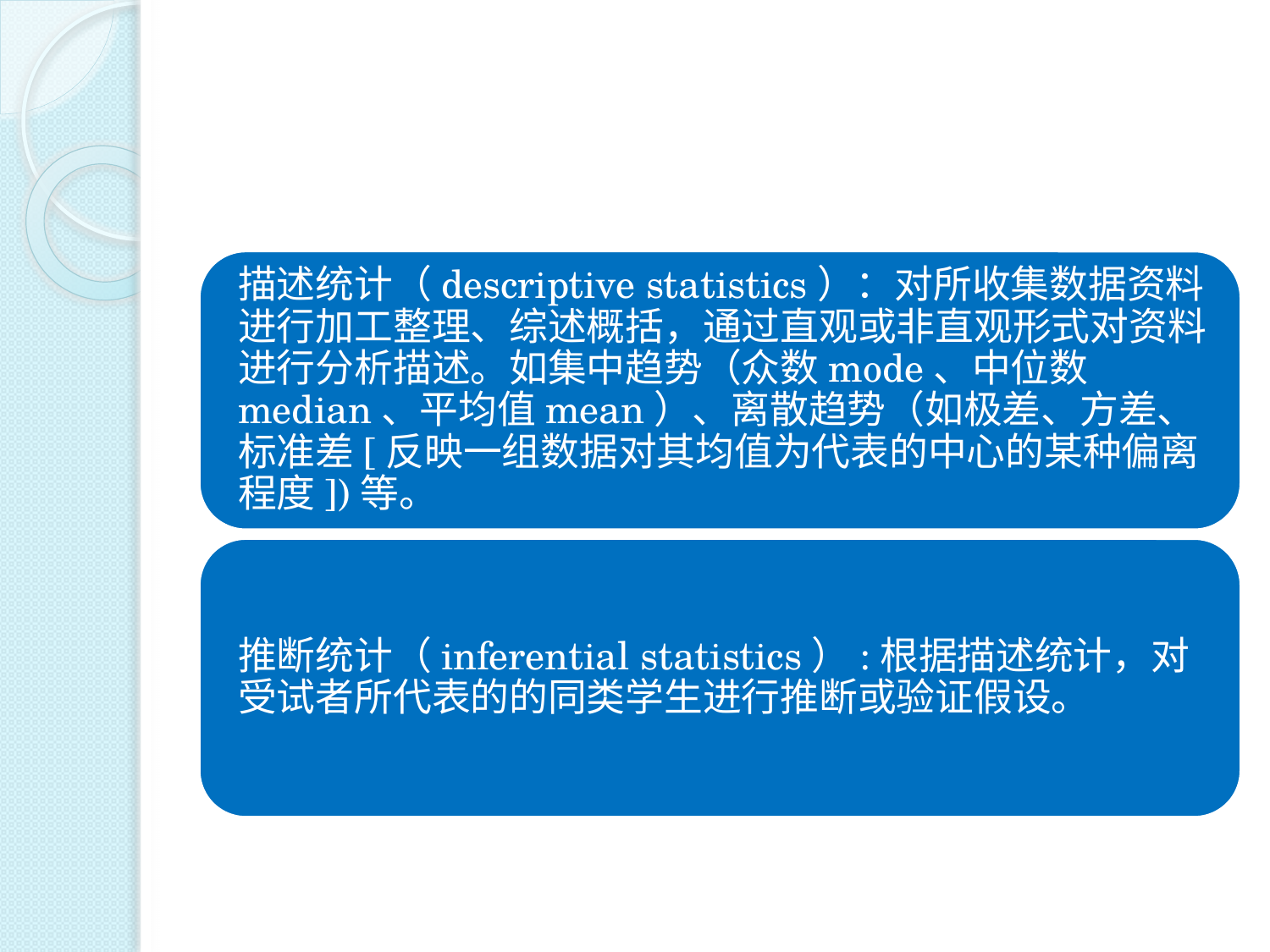

#
描述统计（descriptive statistics）：对所收集数据资料进行加工整理、综述概括，通过直观或非直观形式对资料进行分析描述。如集中趋势（众数mode、中位数median、平均值mean）、离散趋势（如极差、方差、标准差[反映一组数据对其均值为代表的中心的某种偏离程度])等。
推断统计（inferential statistics）:根据描述统计，对受试者所代表的的同类学生进行推断或验证假设。